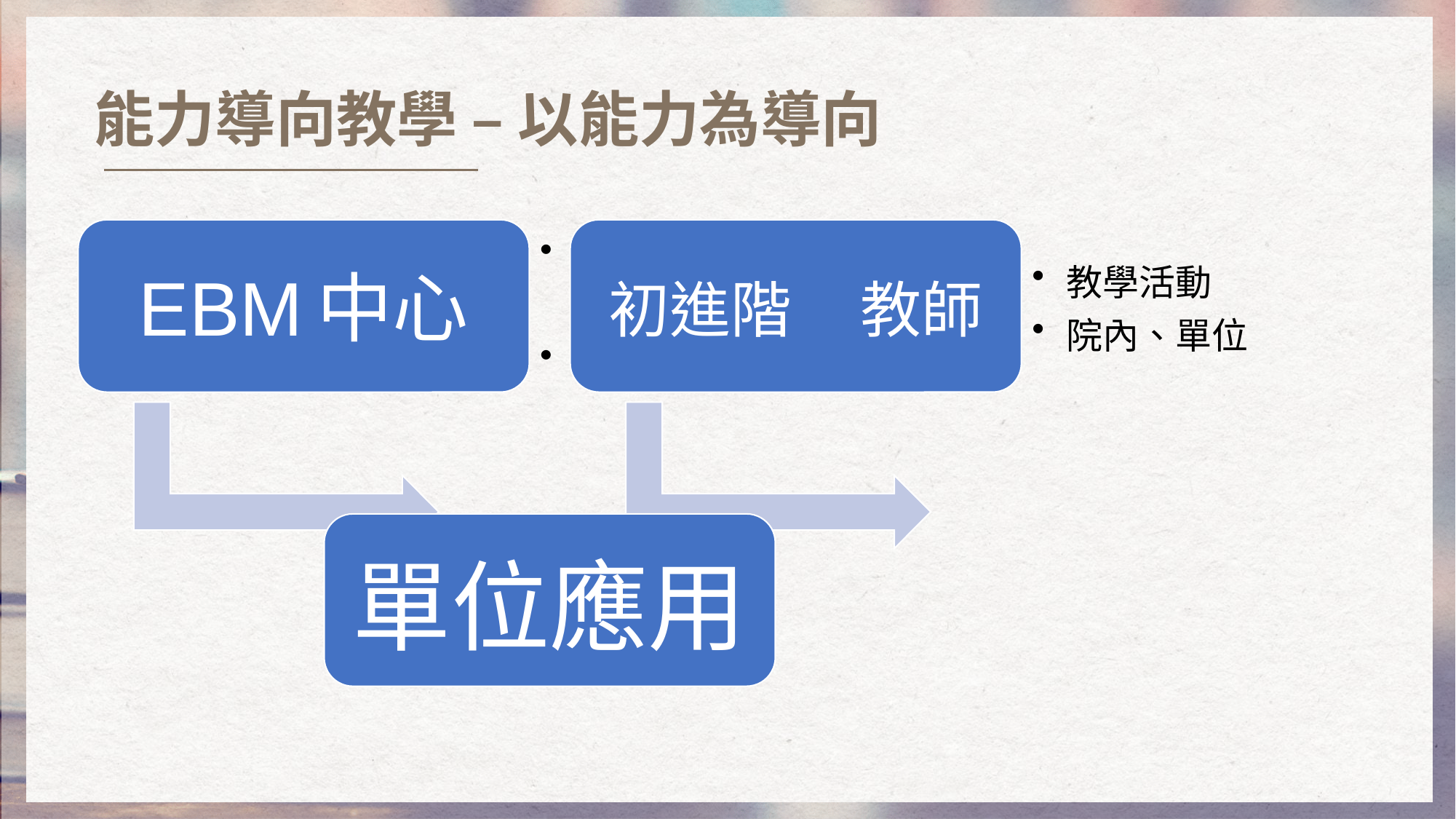

能力導向教學 – 以能力為導向
EBM中心
教學活動
單位應用
師資庫培育
院內、單位